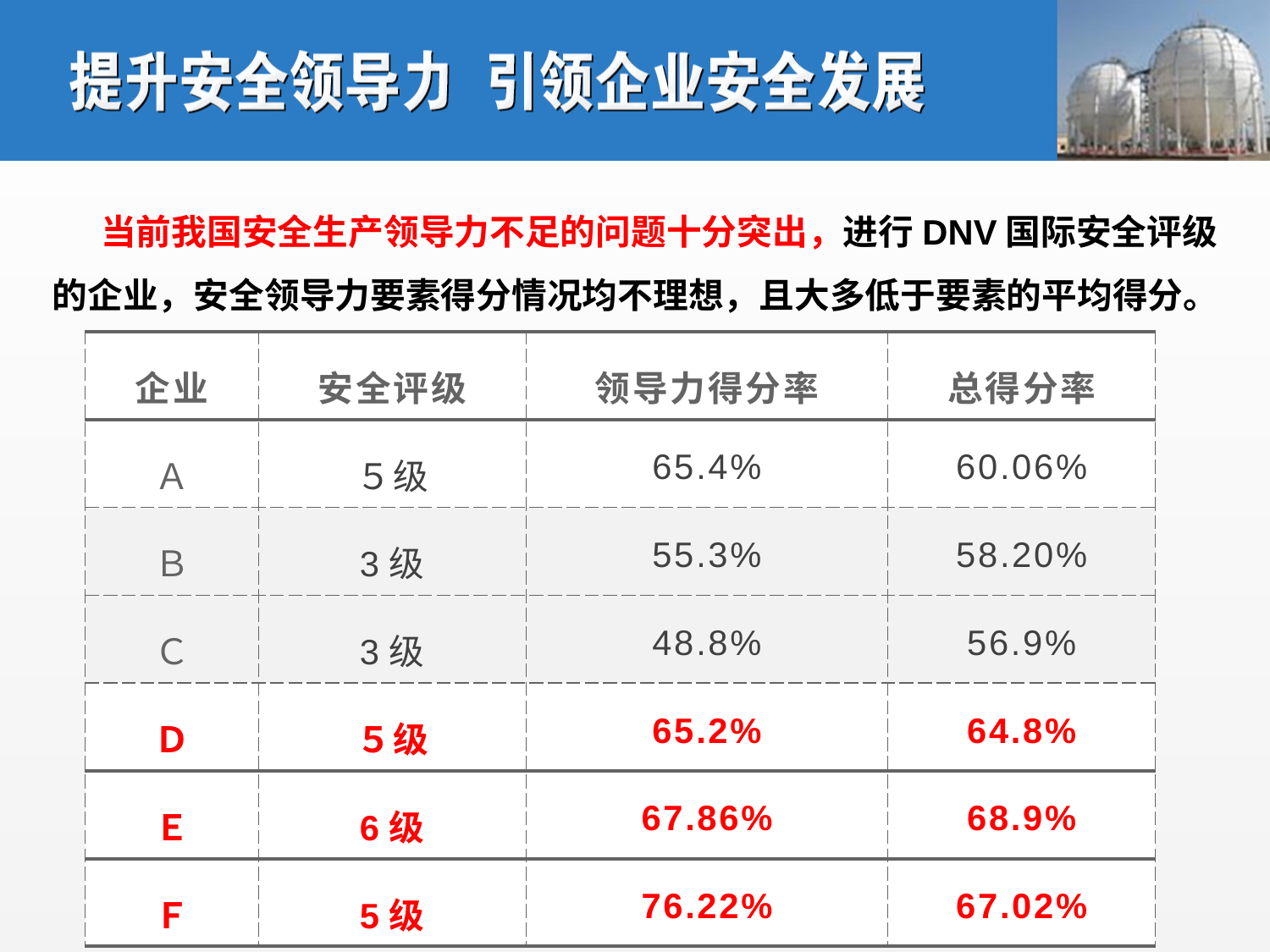

当前我国安全生产领导力不足的问题十分突出，进行DNV国际安全评级的企业，安全领导力要素得分情况均不理想，且大多低于要素的平均得分。
| 企业 | 安全评级 | 领导力得分率 | 总得分率 |
| --- | --- | --- | --- |
| Ａ | ５级 | 65.4% | 60.06% |
| Ｂ | 3级 | 55.3% | 58.20% |
| Ｃ | 3级 | 48.8% | 56.9% |
| Ｄ | ５级 | 65.2% | 64.8% |
| Ｅ | 6级 | 67.86% | 68.9% |
| Ｆ | 5级 | 76.22% | 67.02% |